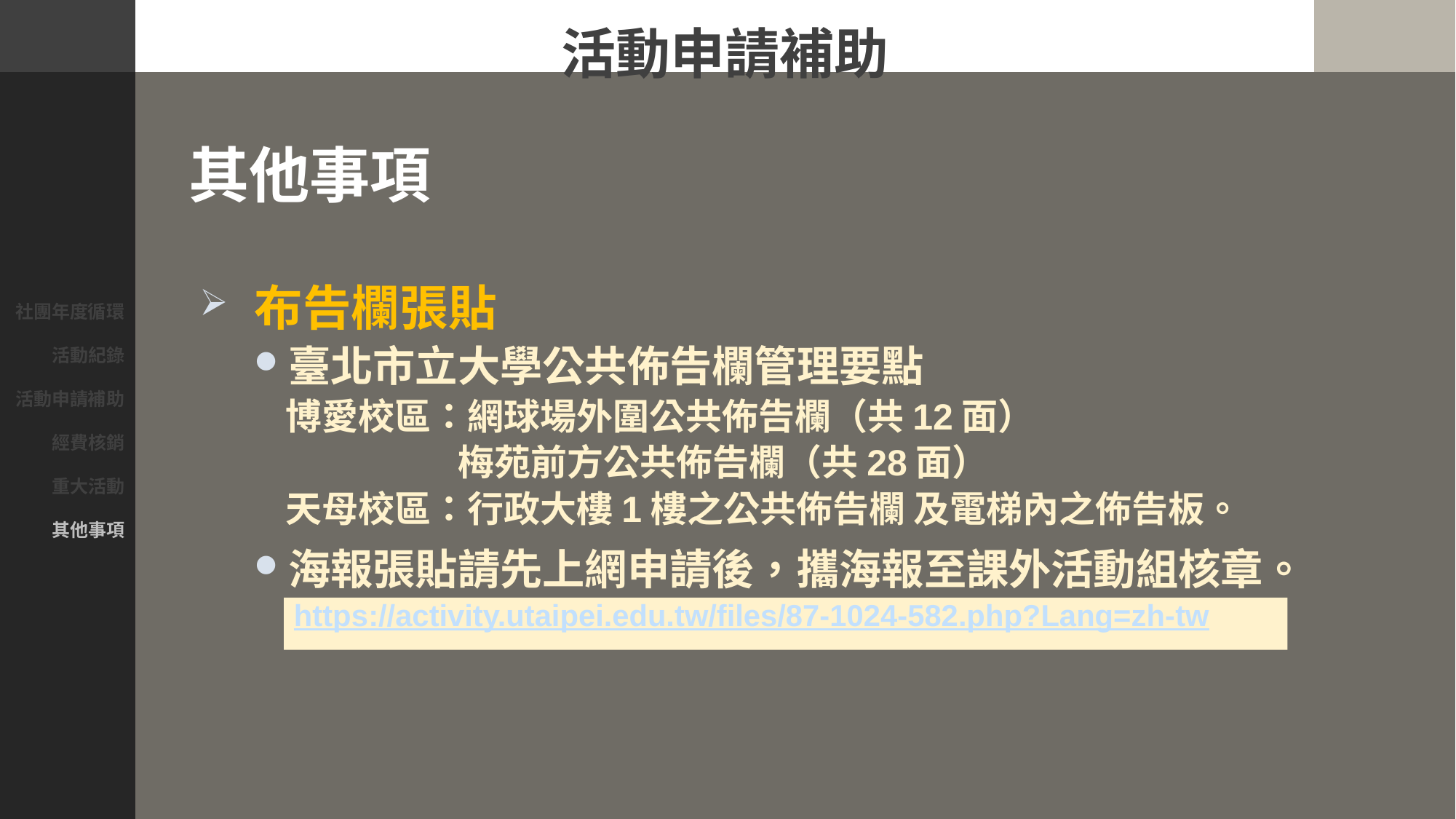

社團年度循環
活動紀錄
活動申請補助
經費核銷
重大活動
其他事項

活動申請補助

其他事項
布告欄張貼
臺北市立大學公共佈告欄管理要點
博愛校區：網球場外圍公共佈告欄（共12面）
                    梅苑前方公共佈告欄（共28面）
天母校區：行政大樓1樓之公共佈告欄 及電梯內之佈告板。
海報張貼請先上網申請後，攜海報至課外活動組核章。
 https://activity.utaipei.edu.tw/files/87-1024-582.php?Lang=zh-tw